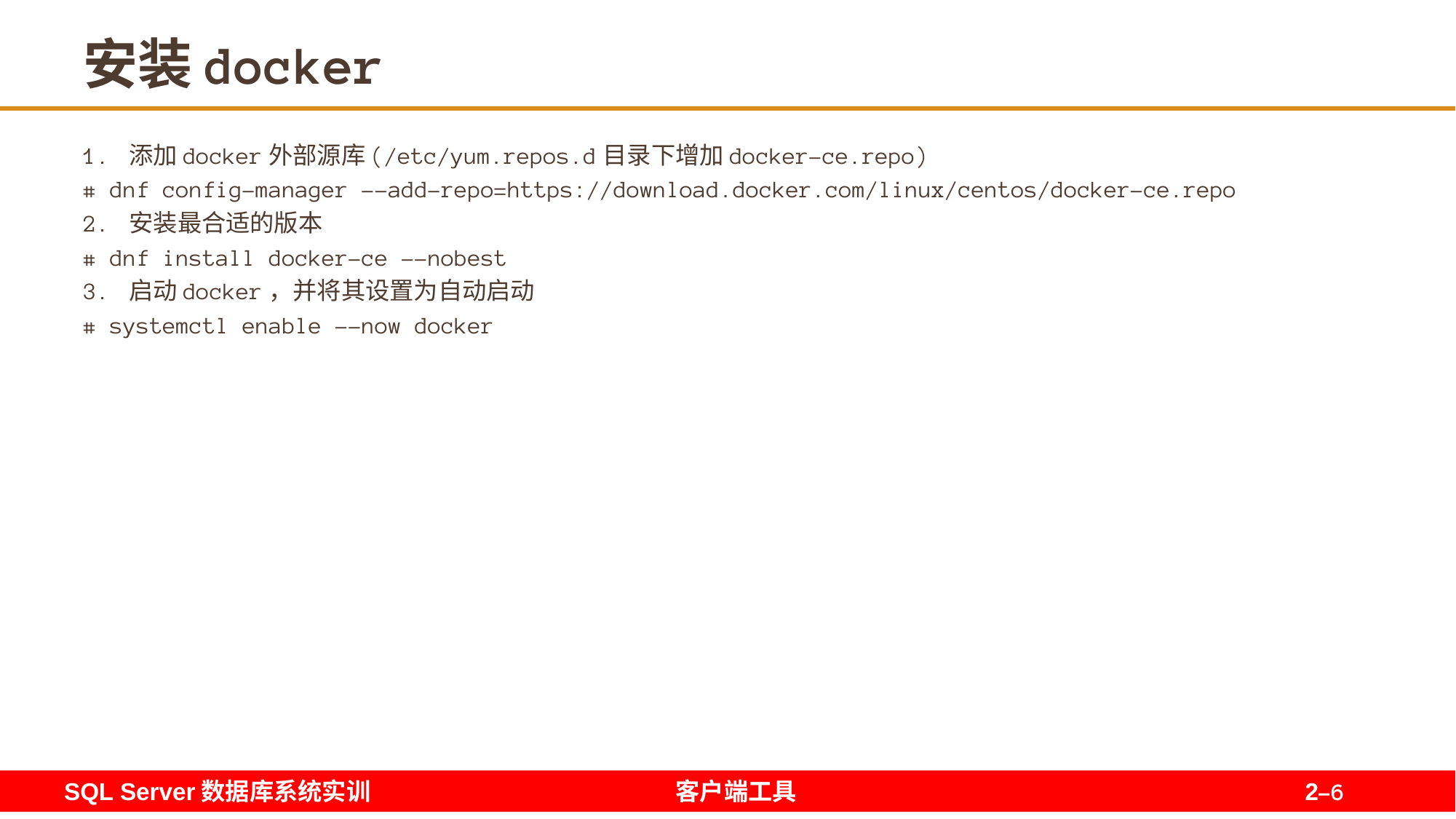

# 安装docker
1. 添加docker外部源库(/etc/yum.repos.d目录下增加docker-ce.repo)
# dnf config-manager --add-repo=https://download.docker.com/linux/centos/docker-ce.repo
2. 安装最合适的版本
# dnf install docker-ce --nobest
3. 启动docker，并将其设置为自动启动
# systemctl enable --now docker